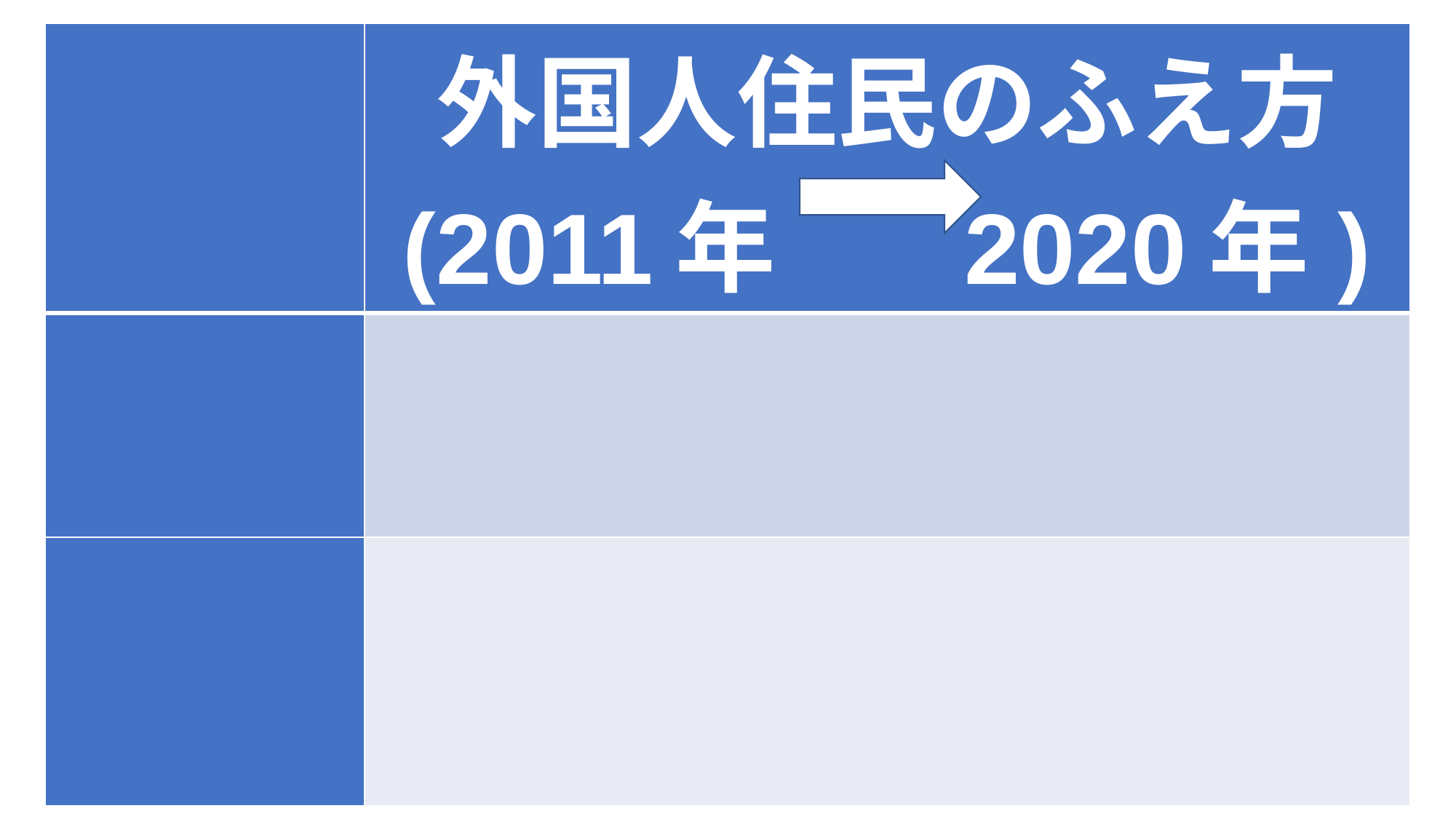

|  | 外国人住民のふえ方 (2011年 2020年) |
| --- | --- |
|  |  |
|  |  |